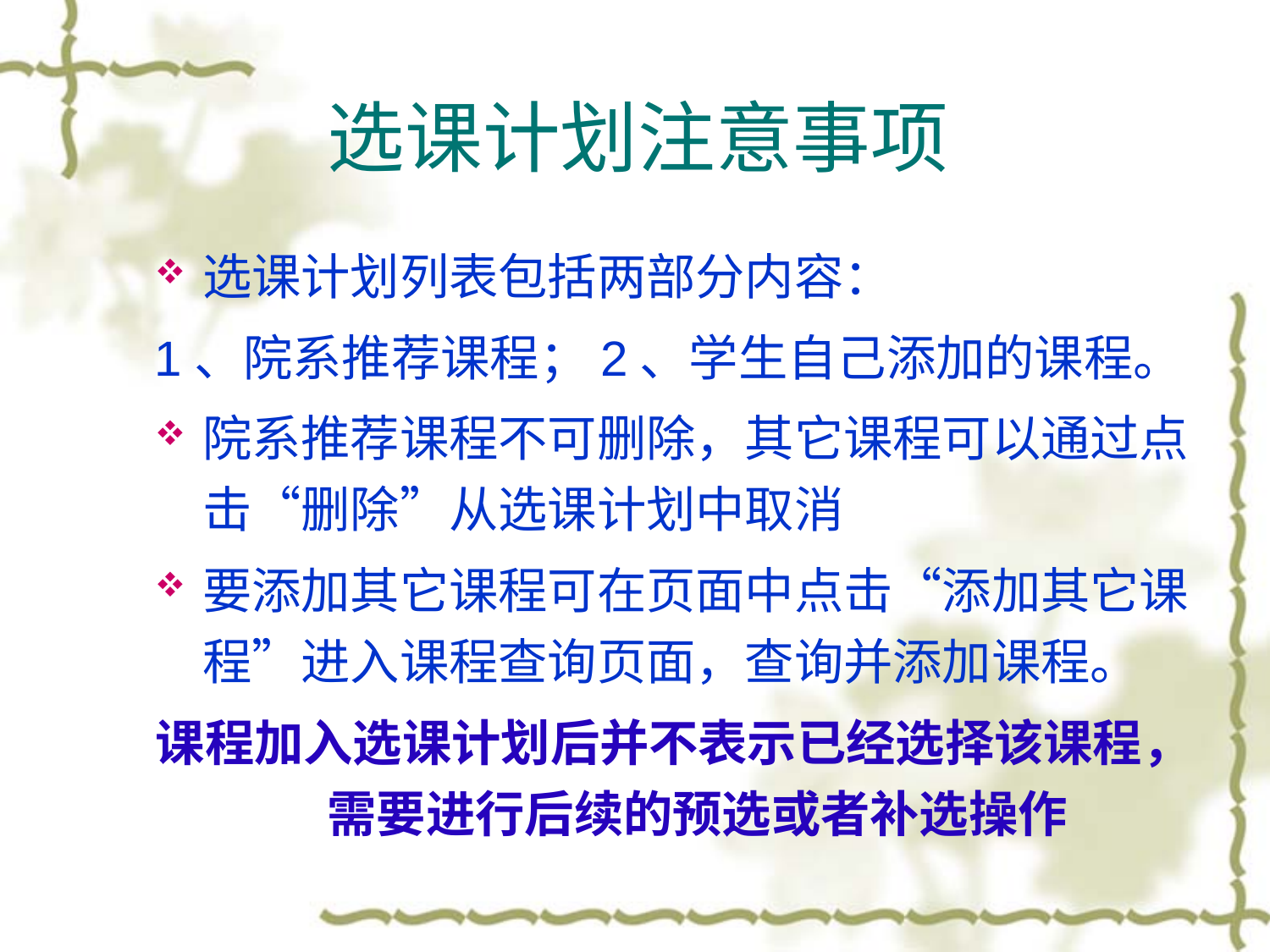

选课计划注意事项
选课计划列表包括两部分内容：
1、院系推荐课程；2、学生自己添加的课程。
院系推荐课程不可删除，其它课程可以通过点击“删除”从选课计划中取消
要添加其它课程可在页面中点击“添加其它课程”进入课程查询页面，查询并添加课程。
课程加入选课计划后并不表示已经选择该课程，需要进行后续的预选或者补选操作